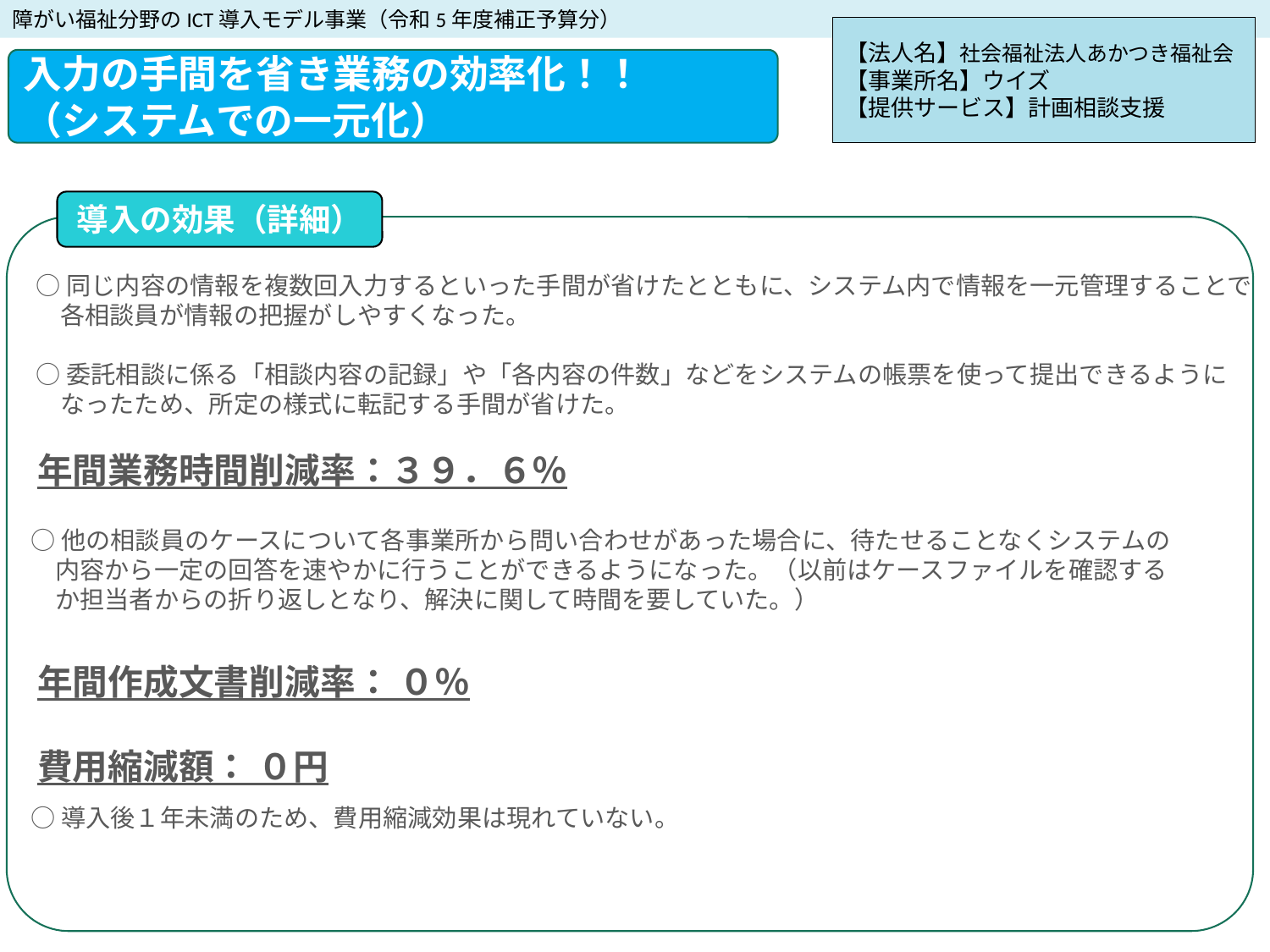

障がい福祉分野のICT導入モデル事業（令和5年度補正予算分）
【法人名】社会福祉法人あかつき福祉会
【事業所名】ウイズ
【提供サービス】計画相談支援
入力の手間を省き業務の効率化！！
（システムでの一元化）
導入の効果（詳細）

年間業務時間削減率：３９．６％

年間作成文書削減率： ０％

費用縮減額： ０円

○同じ内容の情報を複数回入力するといった手間が省けたとともに、システム内で情報を一元管理することで
　各相談員が情報の把握がしやすくなった。

○委託相談に係る「相談内容の記録」や「各内容の件数」などをシステムの帳票を使って提出できるように
　なったため、所定の様式に転記する手間が省けた。
○他の相談員のケースについて各事業所から問い合わせがあった場合に、待たせることなくシステムの
　内容から一定の回答を速やかに行うことができるようになった。（以前はケースファイルを確認する
　か担当者からの折り返しとなり、解決に関して時間を要していた。）
○導入後１年未満のため、費用縮減効果は現れていない。